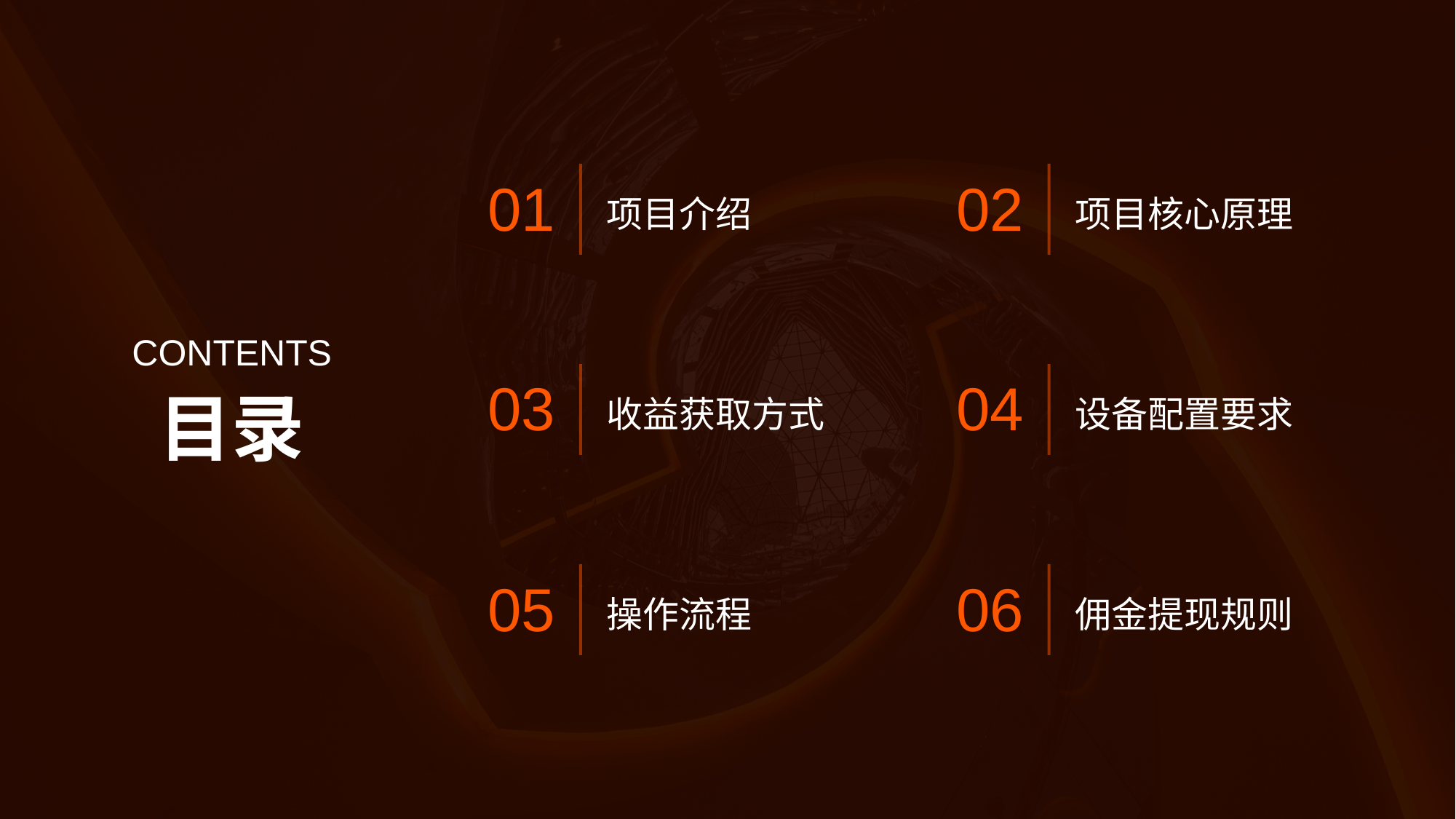

项目介绍
项目核心原理

01
02
CONTENTS
收益获取方式
设备配置要求

03
04
目录
操作流程
佣金提现规则

05
06